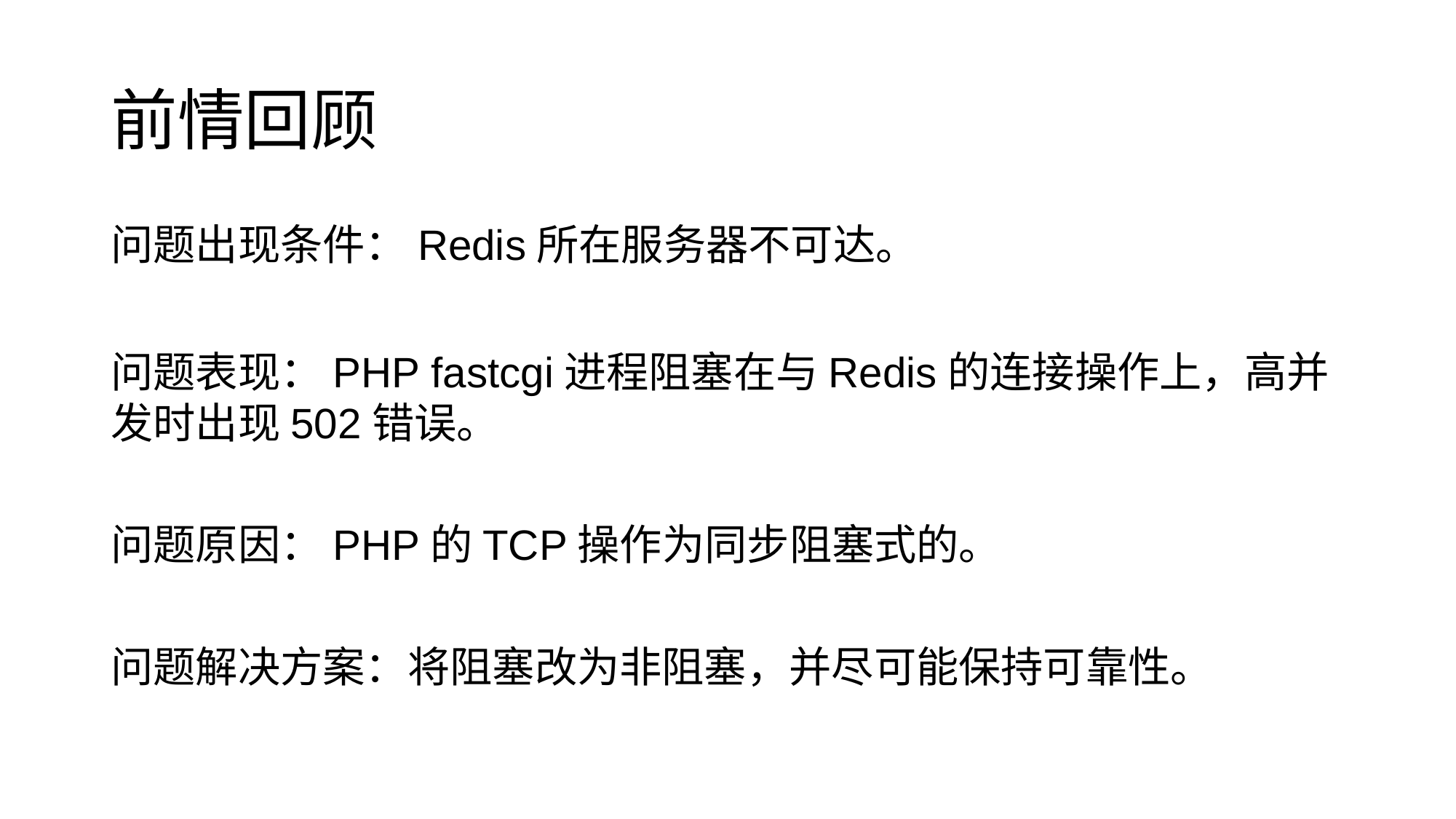

# 前情回顾
问题出现条件：Redis所在服务器不可达。

问题表现：PHP fastcgi进程阻塞在与Redis的连接操作上，高并发时出现502错误。

问题原因：PHP的TCP操作为同步阻塞式的。

问题解决方案：将阻塞改为非阻塞，并尽可能保持可靠性。